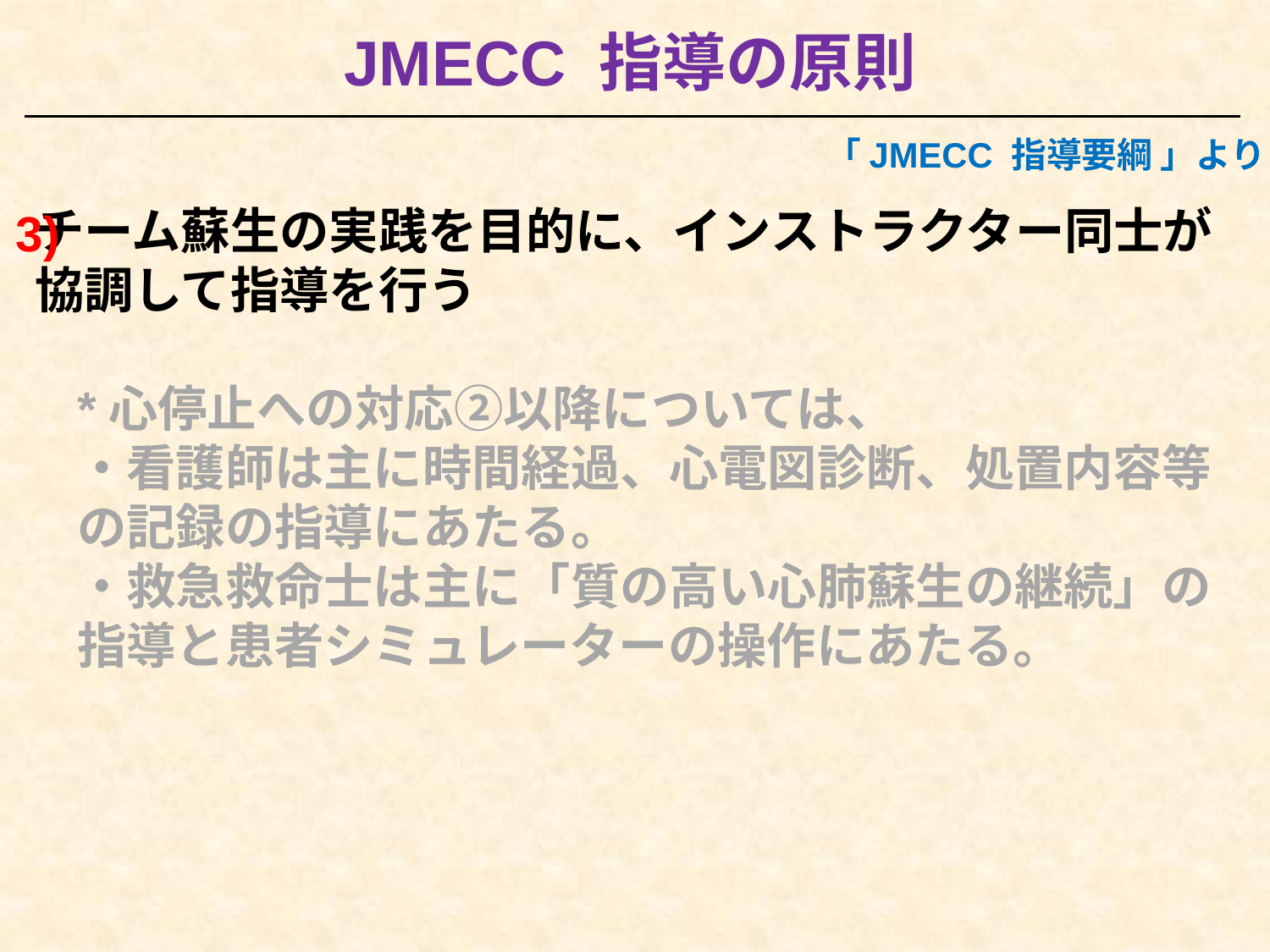

JMECC 指導の原則
「JMECC 指導要綱 」より
チーム蘇生の実践を目的に、インストラクター同士が
協調して指導を行う
3)
*心停止への対応②以降については、
・看護師は主に時間経過、心電図診断、処置内容等の記録の指導にあたる。
・救急救命士は主に「質の高い心肺蘇生の継続」の指導と患者シミュレーターの操作にあたる。